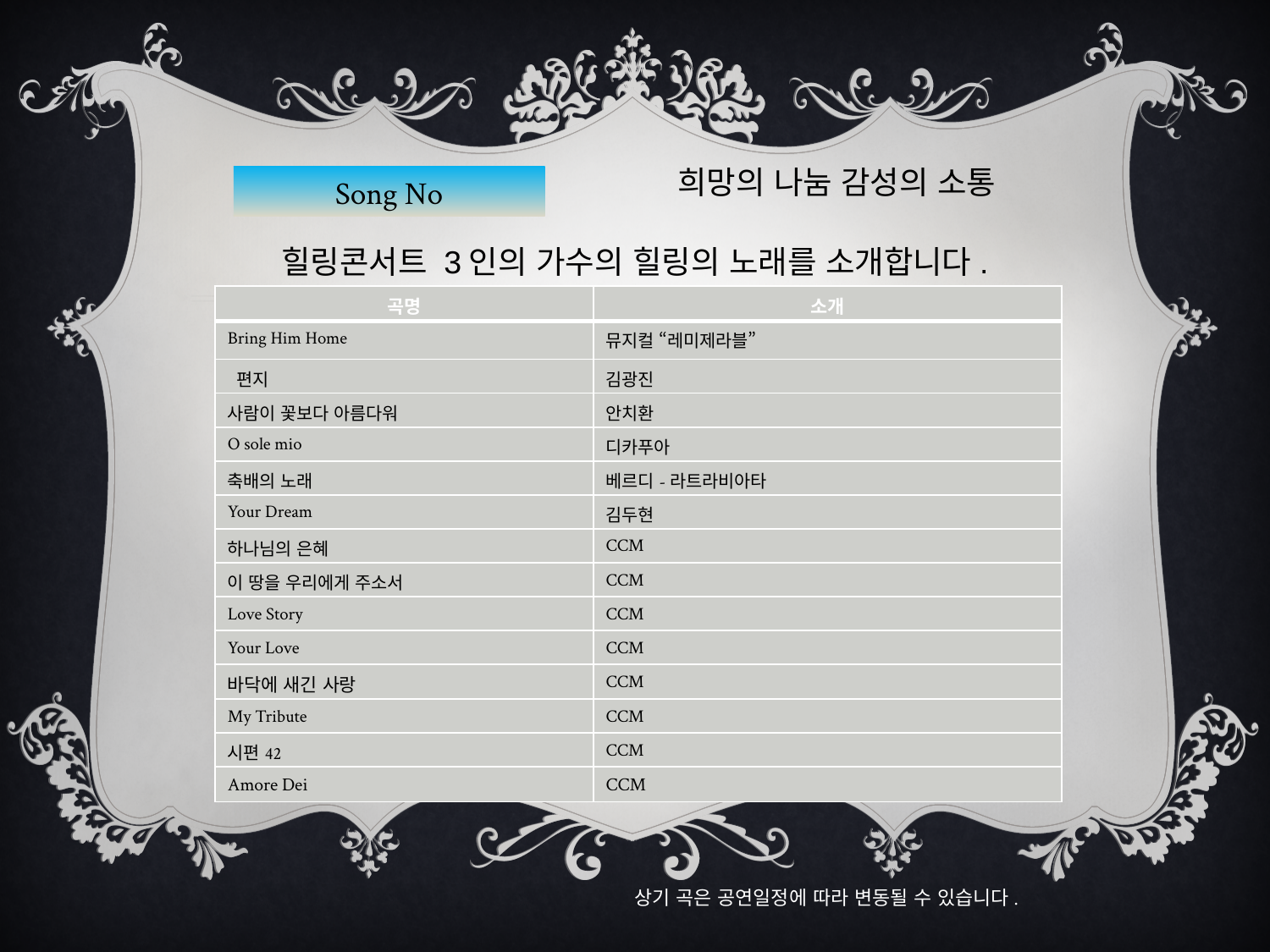

희망의 나눔 감성의 소통
Song No
힐링콘서트 3인의 가수의 힐링의 노래를 소개합니다.
| 곡명 | 소개 |
| --- | --- |
| Bring Him Home | 뮤지컬 “레미제라블” |
| 편지 | 김광진 |
| 사람이 꽃보다 아름다워 | 안치환 |
| O sole mio | 디카푸아 |
| 축배의 노래 | 베르디-라트라비아타 |
| Your Dream | 김두현 |
| 하나님의 은혜 | CCM |
| 이 땅을 우리에게 주소서 | CCM |
| Love Story | CCM |
| Your Love | CCM |
| 바닥에 새긴 사랑 | CCM |
| My Tribute | CCM |
| 시편42 | CCM |
| Amore Dei | CCM |
상기 곡은 공연일정에 따라 변동될 수 있습니다.